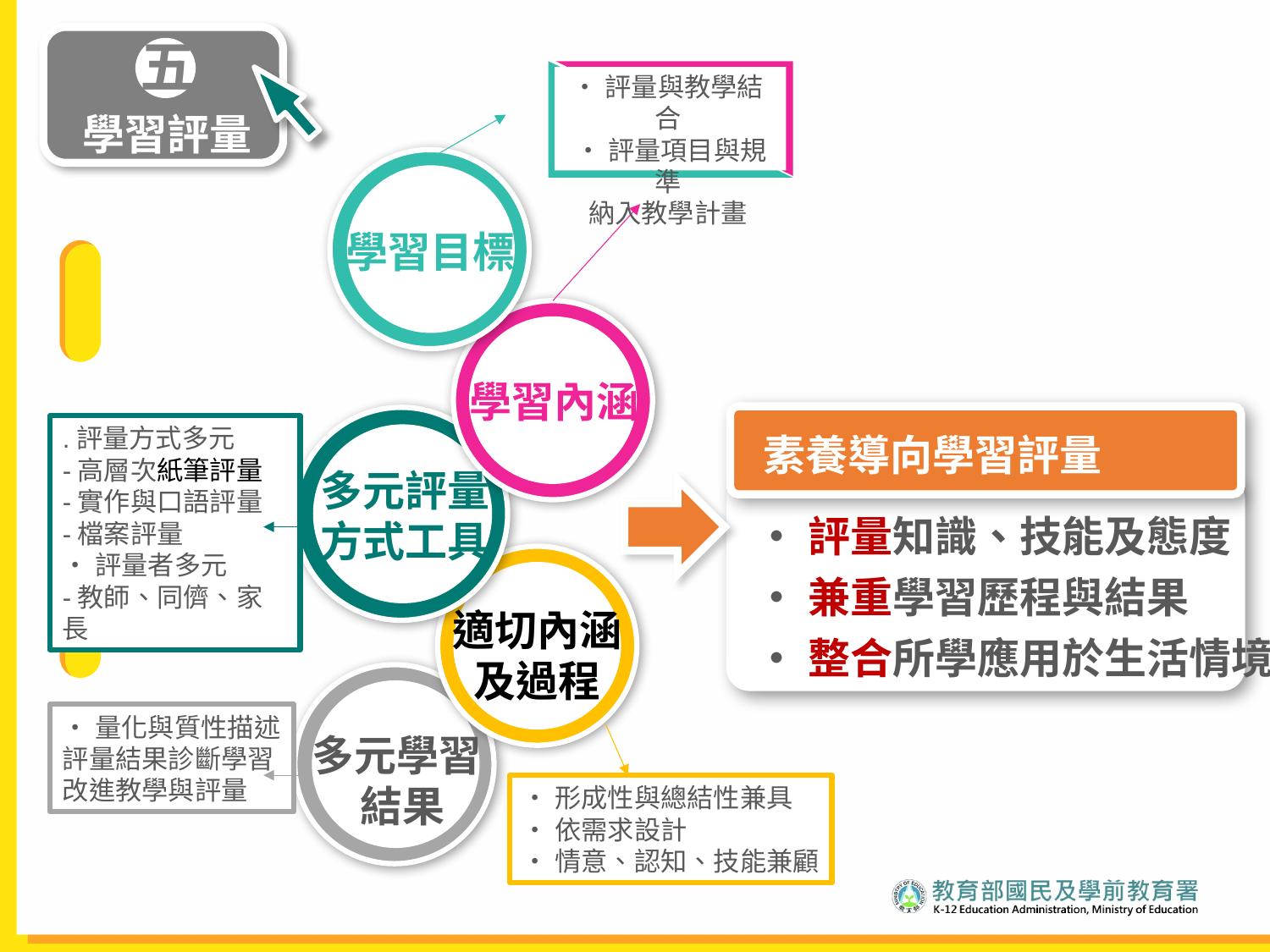

五

學習評量

‧評量與教學結合
 ‧評量項目與規準
納入教學計畫

學習目標
學習內涵
.評量方式多元
-高層次紙筆評量
-實作與口語評量
-檔案評量
‧評量者多元
-教師、同儕、家長
多元評量
方式工具
適切內涵及過程
多元學習
    結果

素養導向學習評量

‧評量知識、技能及態度
‧兼重學習歷程與結果
‧整合所學應用於生活情境

‧量化與質性描述
評量結果診斷學習
改進教學與評量
‧形成性與總結性兼具
‧依需求設計
‧情意、認知、技能兼顧
美編：請依原稿如實呈現